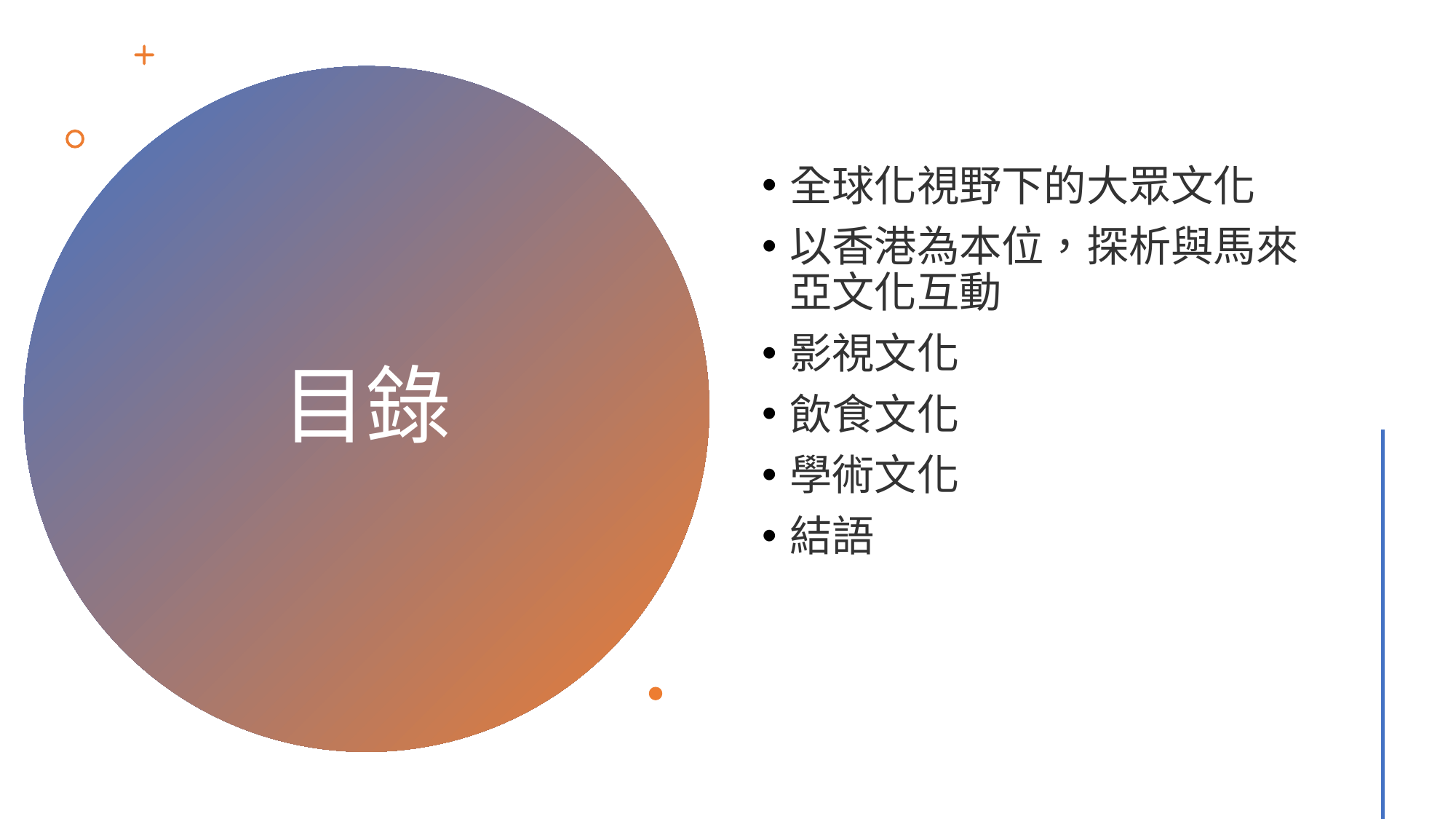

全球化視野下的大眾文化
以香港為本位，探析與馬來亞文化互動
影視文化
飲食文化
學術文化
結語

# 目錄